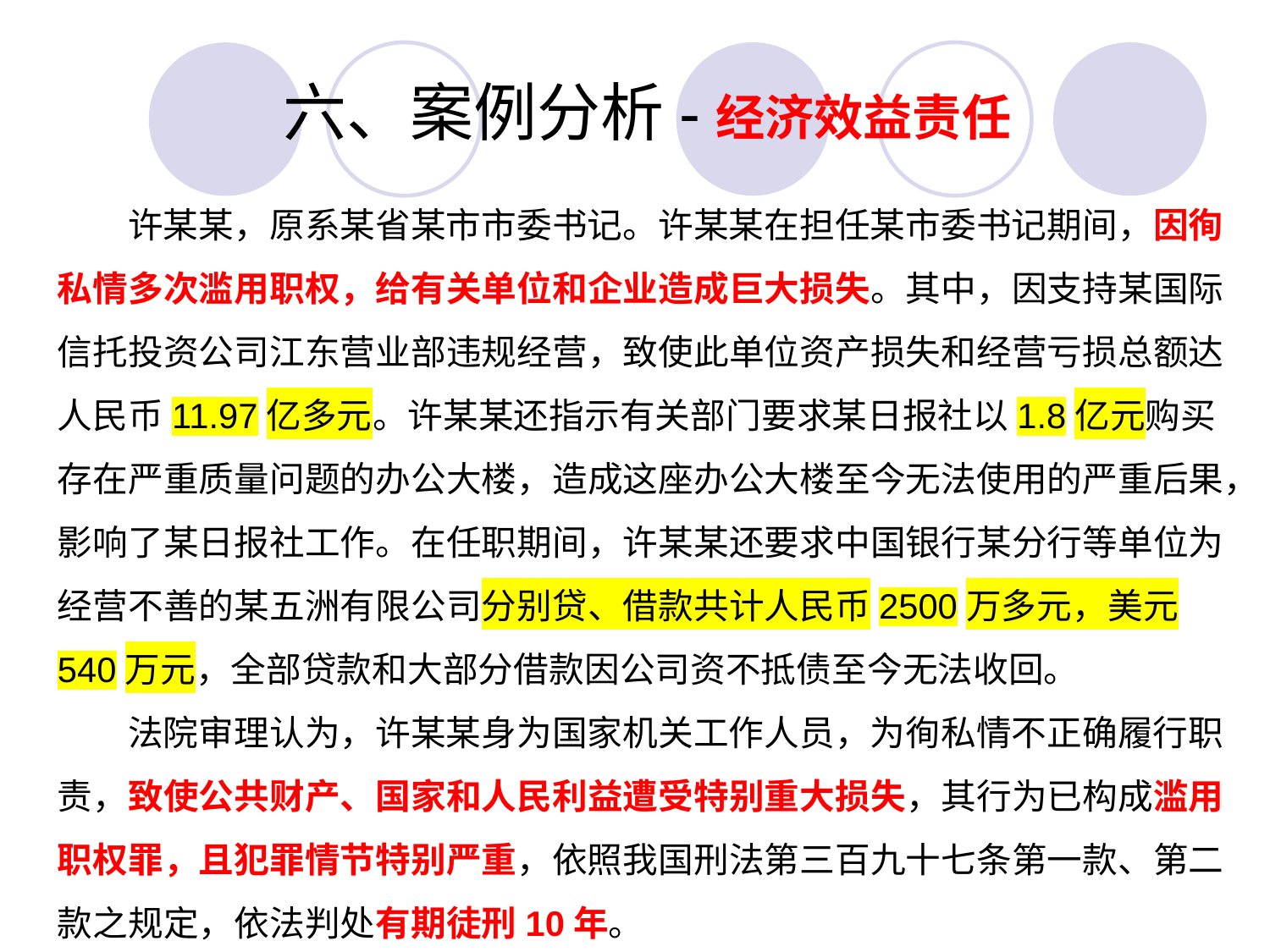

六、案例分析-经济效益责任
许某某，原系某省某市市委书记。许某某在担任某市委书记期间，因徇私情多次滥用职权，给有关单位和企业造成巨大损失。其中，因支持某国际信托投资公司江东营业部违规经营，致使此单位资产损失和经营亏损总额达人民币11.97亿多元。许某某还指示有关部门要求某日报社以1.8亿元购买存在严重质量问题的办公大楼，造成这座办公大楼至今无法使用的严重后果，影响了某日报社工作。在任职期间，许某某还要求中国银行某分行等单位为经营不善的某五洲有限公司分别贷、借款共计人民币2500万多元，美元540万元，全部贷款和大部分借款因公司资不抵债至今无法收回。
法院审理认为，许某某身为国家机关工作人员，为徇私情不正确履行职责，致使公共财产、国家和人民利益遭受特别重大损失，其行为已构成滥用职权罪，且犯罪情节特别严重，依照我国刑法第三百九十七条第一款、第二款之规定，依法判处有期徒刑10年。